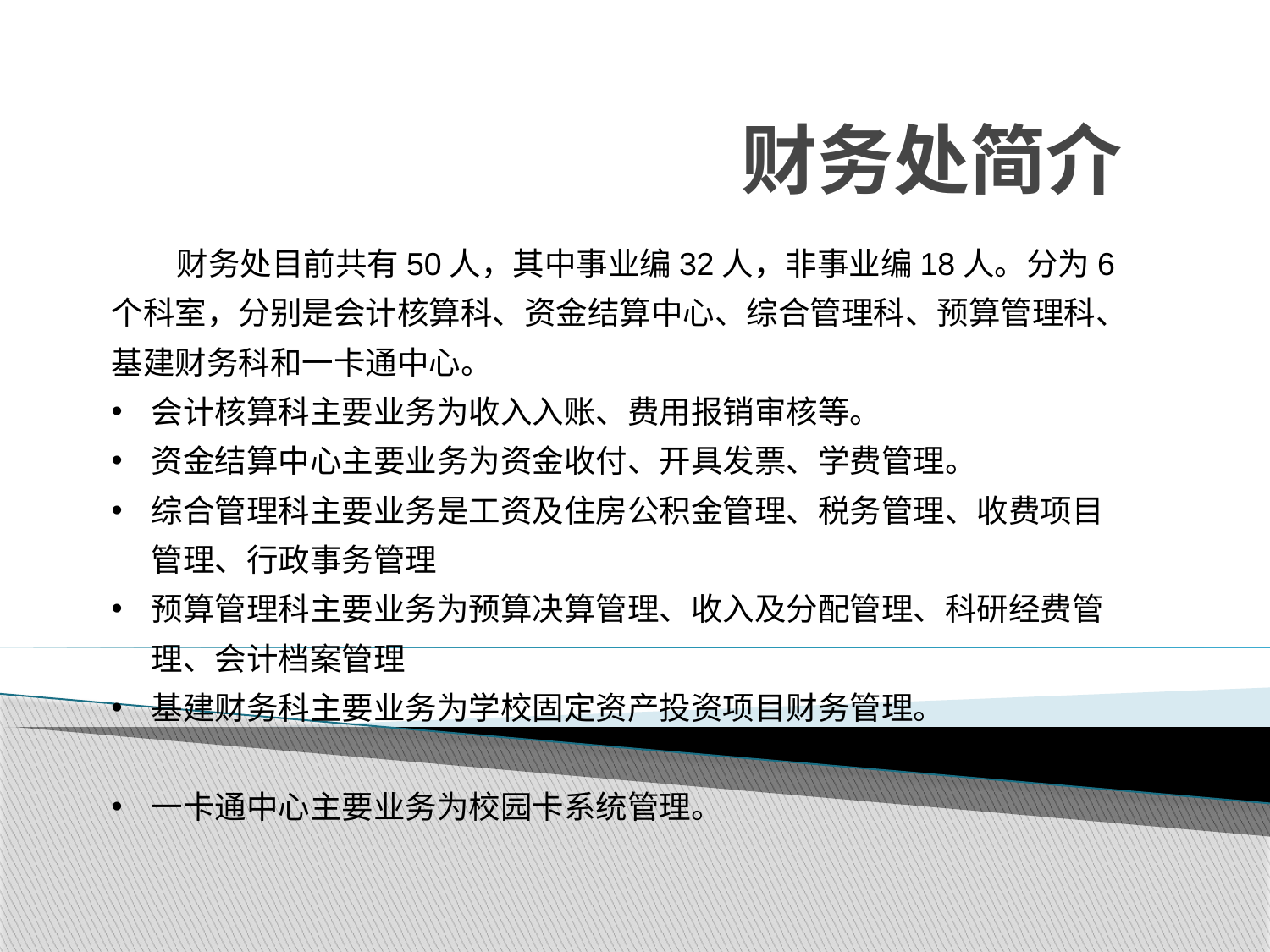

# 财务处简介
        财务处目前共有50人，其中事业编32人，非事业编18人。分为6个科室，分别是会计核算科、资金结算中心、综合管理科、预算管理科、基建财务科和一卡通中心。
会计核算科主要业务为收入入账、费用报销审核等。
资金结算中心主要业务为资金收付、开具发票、学费管理。
综合管理科主要业务是工资及住房公积金管理、税务管理、收费项目管理、行政事务管理
预算管理科主要业务为预算决算管理、收入及分配管理、科研经费管理、会计档案管理
基建财务科主要业务为学校固定资产投资项目财务管理。

一卡通中心主要业务为校园卡系统管理。